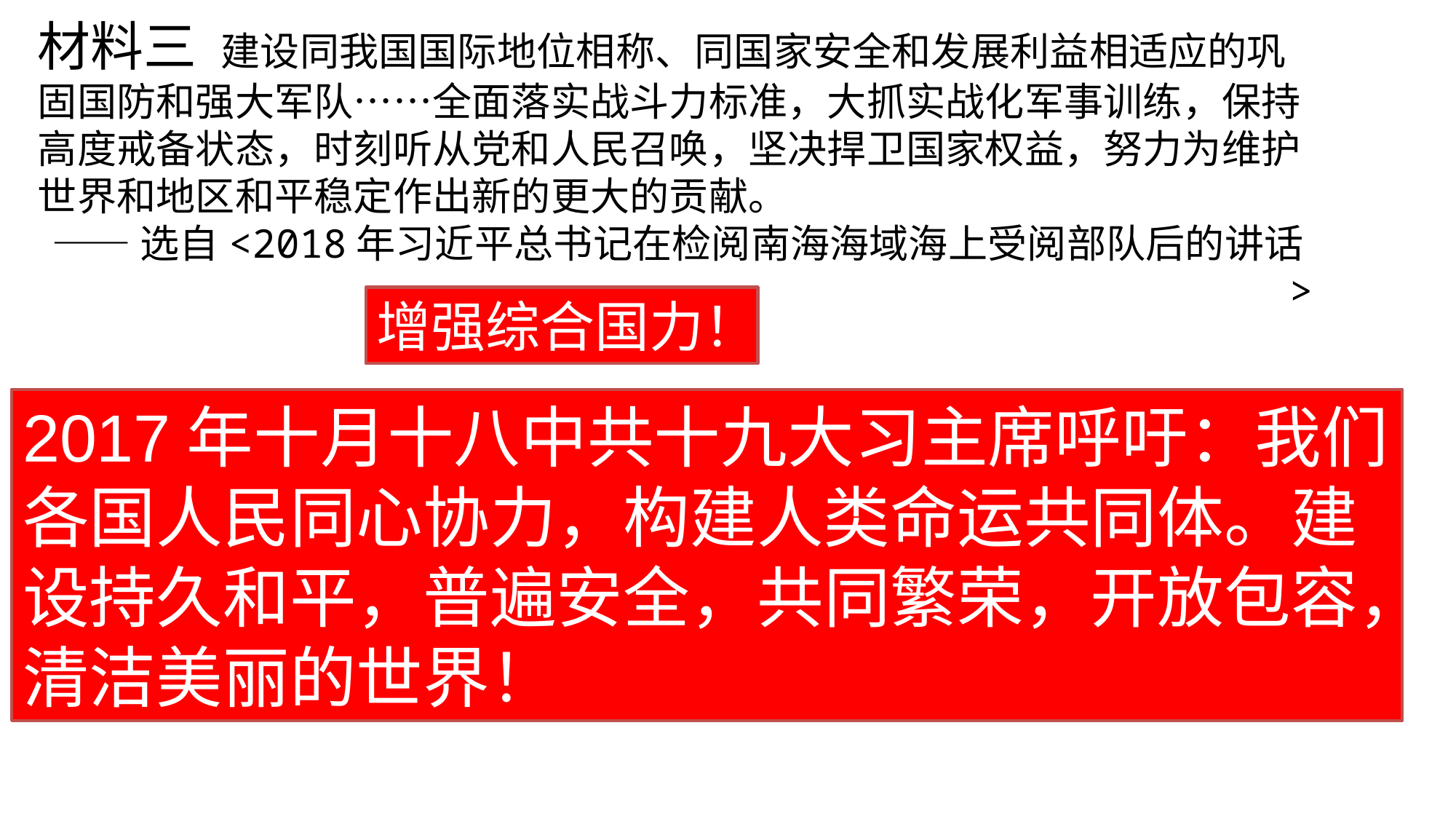

材料三  建设同我国国际地位相称、同国家安全和发展利益相适应的巩固国防和强大军队……全面落实战斗力标准，大抓实战化军事训练，保持高度戒备状态，时刻听从党和人民召唤，坚决捍卫国家权益，努力为维护世界和地区和平稳定作出新的更大的贡献。
——选自<2018年习近平总书记在检阅南海海域海上受阅部队后的讲话>
增强综合国力！
2017年十月十八中共十九大习主席呼吁：我们各国人民同心协力，构建人类命运共同体。建设持久和平，普遍安全，共同繁荣，开放包容，清洁美丽的世界！